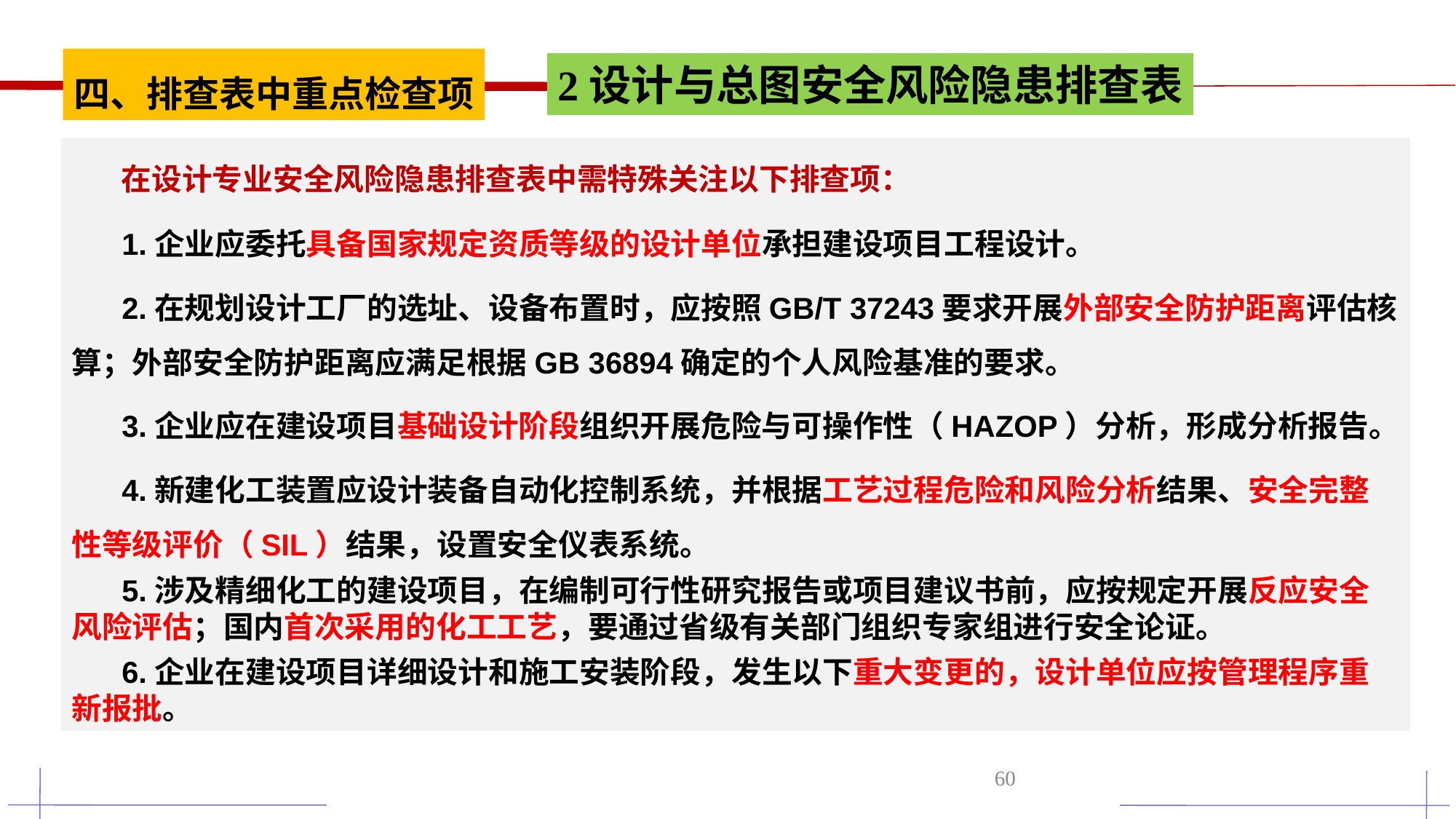

四、排查表中重点检查项
2设计与总图安全风险隐患排查表
     在设计专业安全风险隐患排查表中需特殊关注以下排查项：
      1.企业应委托具备国家规定资质等级的设计单位承担建设项目工程设计。
      2.在规划设计工厂的选址、设备布置时，应按照GB/T 37243要求开展外部安全防护距离评估核算；外部安全防护距离应满足根据GB 36894确定的个人风险基准的要求。
      3.企业应在建设项目基础设计阶段组织开展危险与可操作性（HAZOP）分析，形成分析报告。
      4.新建化工装置应设计装备自动化控制系统，并根据工艺过程危险和风险分析结果、安全完整性等级评价（SIL）结果，设置安全仪表系统。
      5.涉及精细化工的建设项目，在编制可行性研究报告或项目建议书前，应按规定开展反应安全风险评估；国内首次采用的化工工艺，要通过省级有关部门组织专家组进行安全论证。
      6.企业在建设项目详细设计和施工安装阶段，发生以下重大变更的，设计单位应按管理程序重新报批。
60